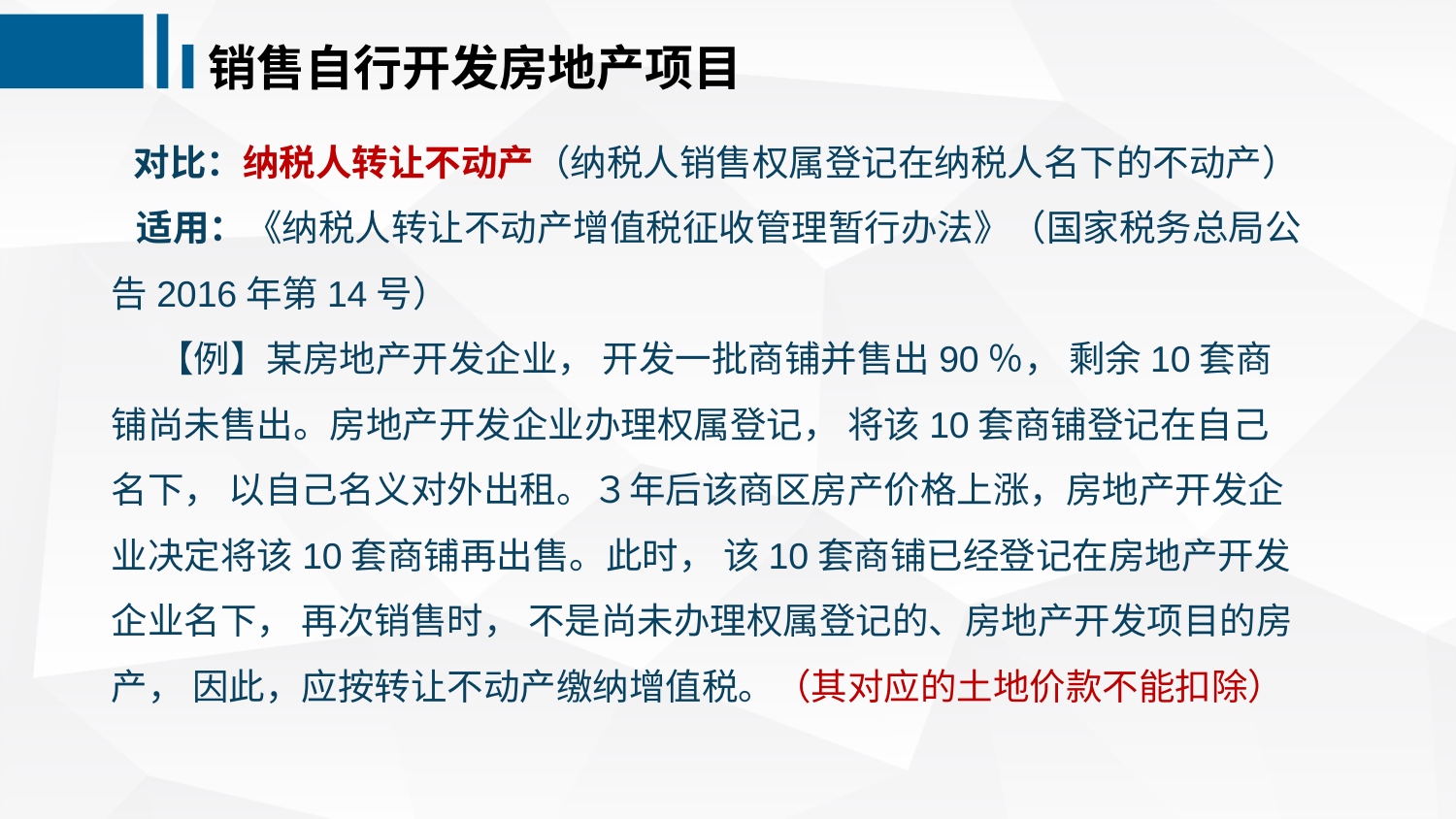

销售自行开发房地产项目

  对比：纳税人转让不动产（纳税人销售权属登记在纳税人名下的不动产）
  适用：《纳税人转让不动产增值税征收管理暂行办法》（国家税务总局公告2016年第14号）
     【例】某房地产开发企业， 开发一批商铺并售出90％， 剩余10套商铺尚未售出。房地产开发企业办理权属登记， 将该10套商铺登记在自己名下， 以自己名义对外出租。３年后该商区房产价格上涨，房地产开发企业决定将该10套商铺再出售。此时， 该10套商铺已经登记在房地产开发企业名下， 再次销售时， 不是尚未办理权属登记的、房地产开发项目的房产， 因此，应按转让不动产缴纳增值税。（其对应的土地价款不能扣除）
8